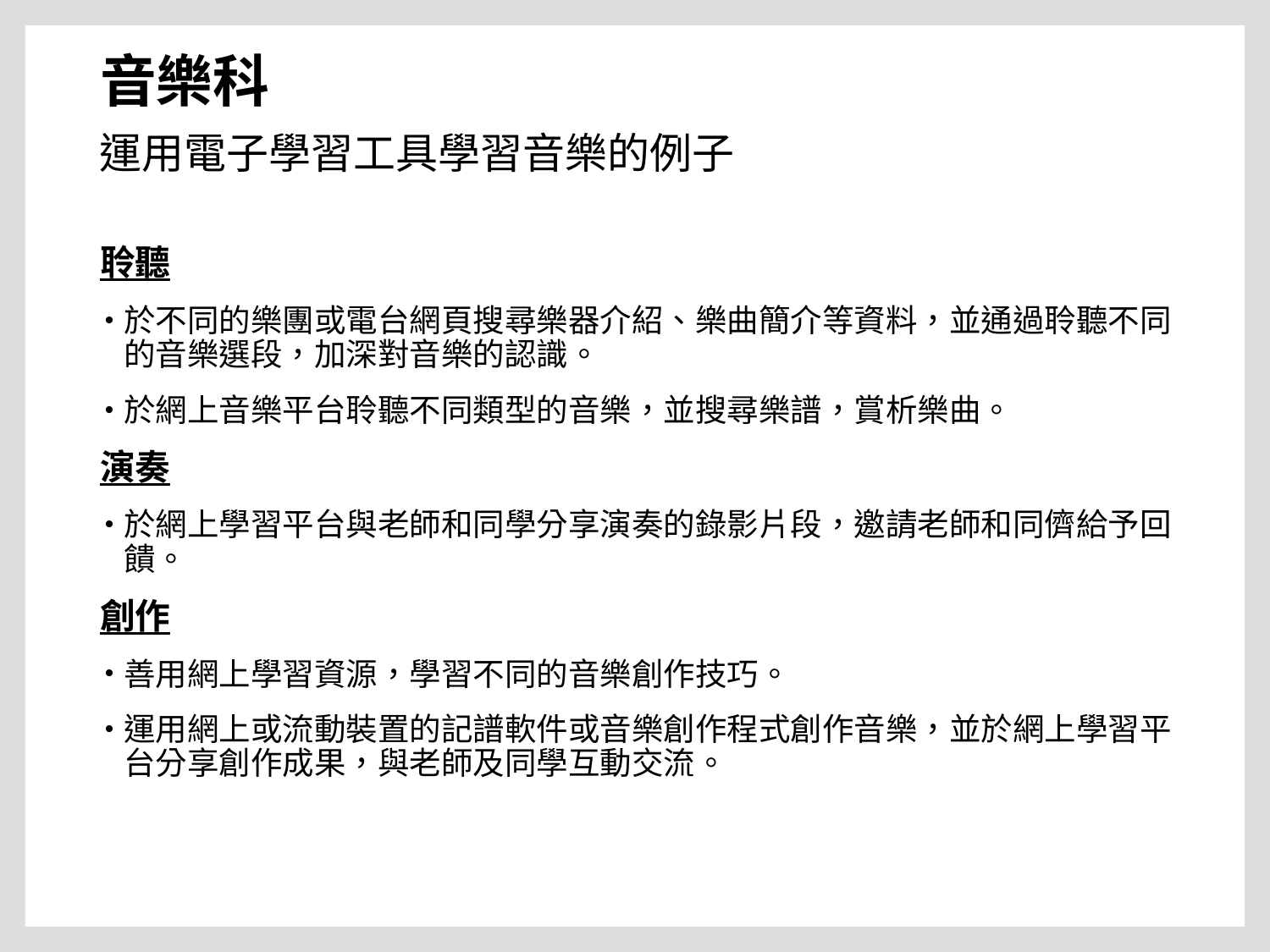

音樂科
運用電子學習工具學習音樂的例子
聆聽
於不同的樂團或電台網頁搜尋樂器介紹、樂曲簡介等資料，並通過聆聽不同的音樂選段，加深對音樂的認識。
於網上音樂平台聆聽不同類型的音樂，並搜尋樂譜，賞析樂曲。
演奏
於網上學習平台與老師和同學分享演奏的錄影片段，邀請老師和同儕給予回饋。
創作
善用網上學習資源，學習不同的音樂創作技巧。
運用網上或流動裝置的記譜軟件或音樂創作程式創作音樂，並於網上學習平台分享創作成果，與老師及同學互動交流。